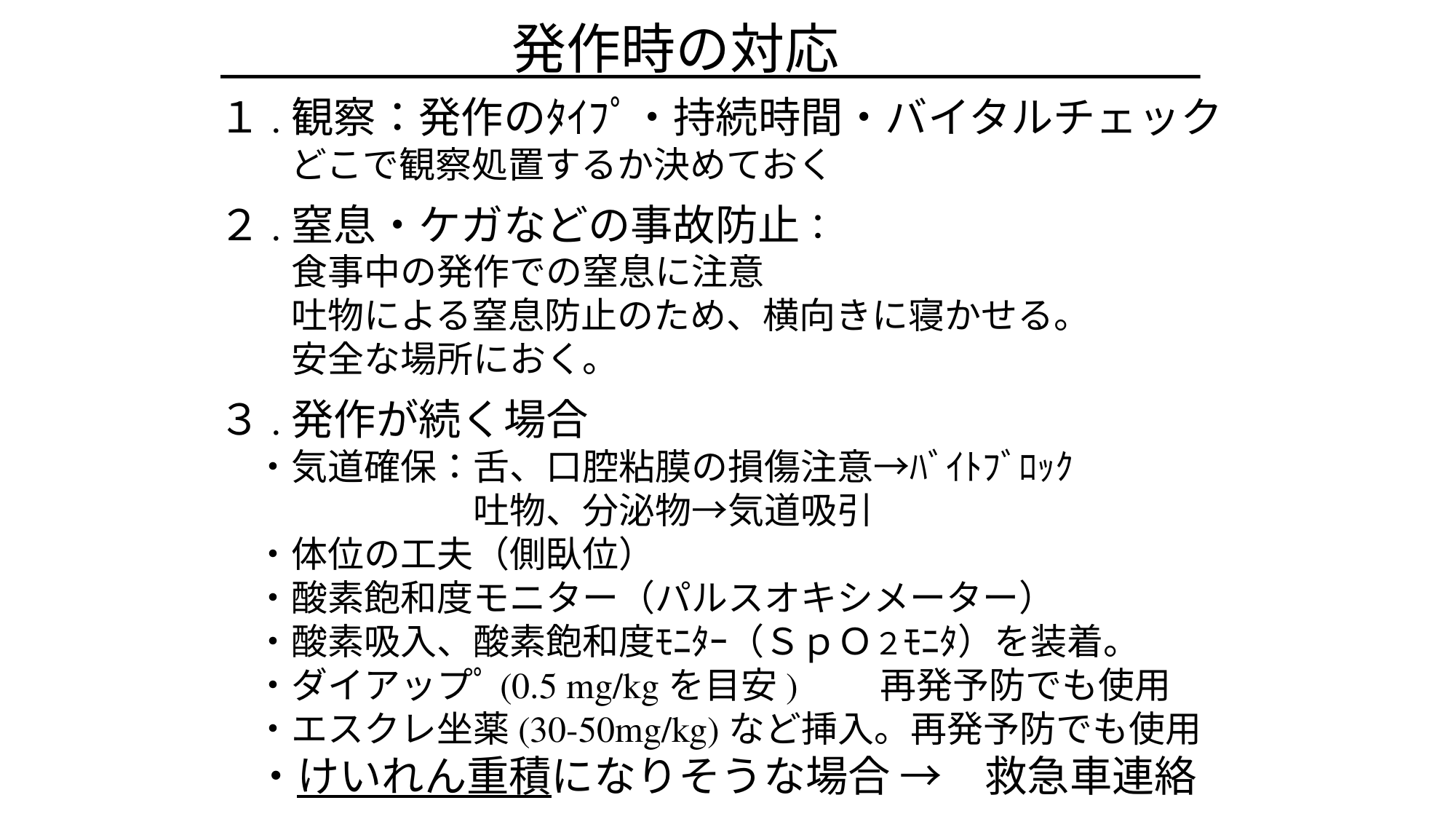

# 発作時の対応

１.観察：発作のﾀｲﾌﾟ・持続時間・バイタルチェック
　　どこで観察処置するか決めておく
２.窒息・ケガなどの事故防止：
　　食事中の発作での窒息に注意
　　吐物による窒息防止のため、横向きに寝かせる。
　　安全な場所におく。
３.発作が続く場合
　・気道確保：舌、口腔粘膜の損傷注意→ﾊﾞｲﾄﾌﾞﾛｯｸ
　　		　吐物、分泌物→気道吸引
　・体位の工夫（側臥位）
　・酸素飽和度モニター（パルスオキシメーター）
　・酸素吸入、酸素飽和度ﾓﾆﾀｰ（ＳｐＯ２ﾓﾆﾀ）を装着。
　・ダイアップﾟ(0.5 mg/kgを目安)　　再発予防でも使用
　・エスクレ坐薬(30-50mg/kg)など挿入。再発予防でも使用
　・けいれん重積になりそうな場合 →　救急車連絡